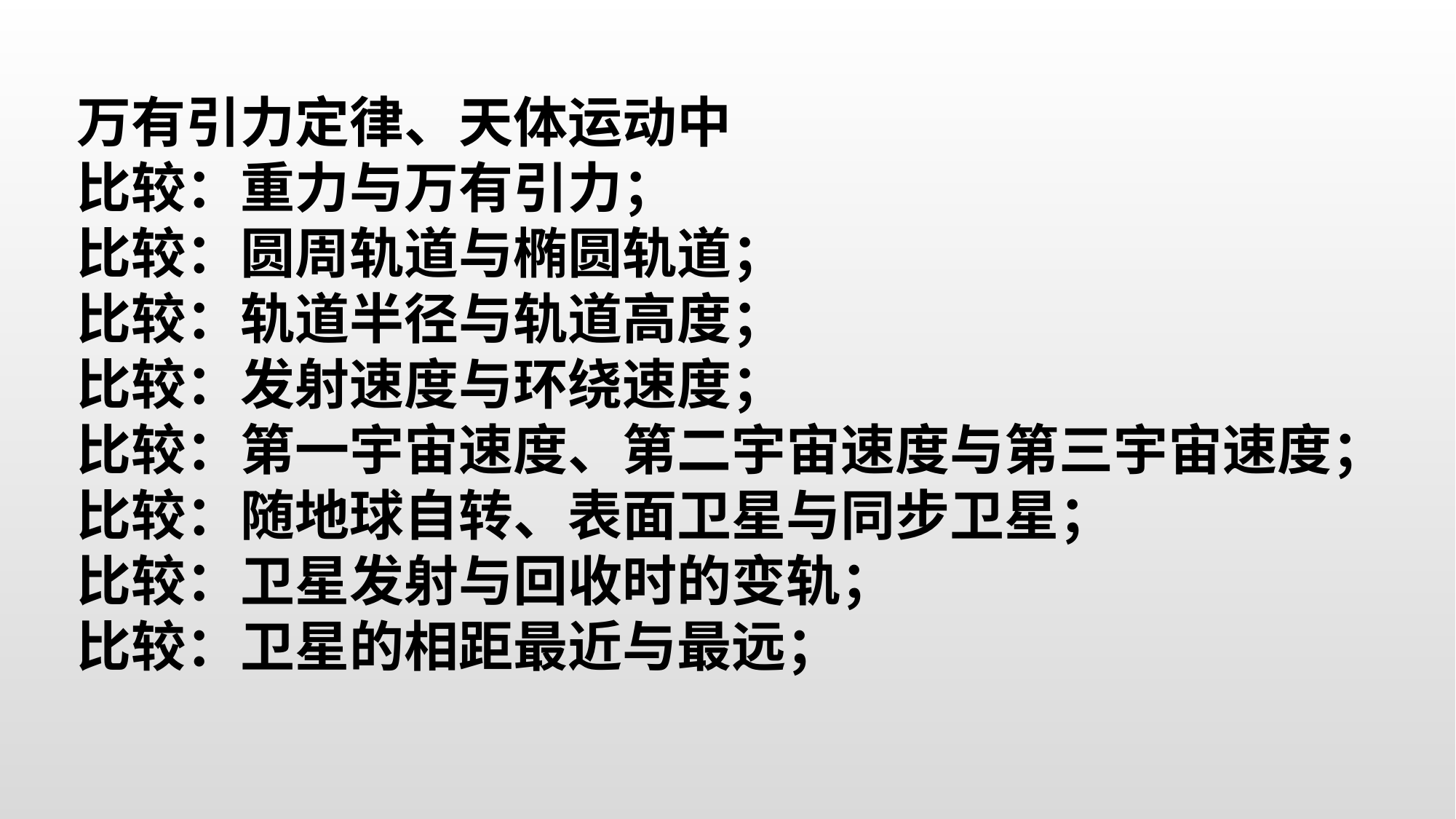

万有引力定律、天体运动中
比较：重力与万有引力；
比较：圆周轨道与椭圆轨道；
比较：轨道半径与轨道高度；
比较：发射速度与环绕速度；
比较：第一宇宙速度、第二宇宙速度与第三宇宙速度；
比较：随地球自转、表面卫星与同步卫星；
比较：卫星发射与回收时的变轨；
比较：卫星的相距最近与最远；